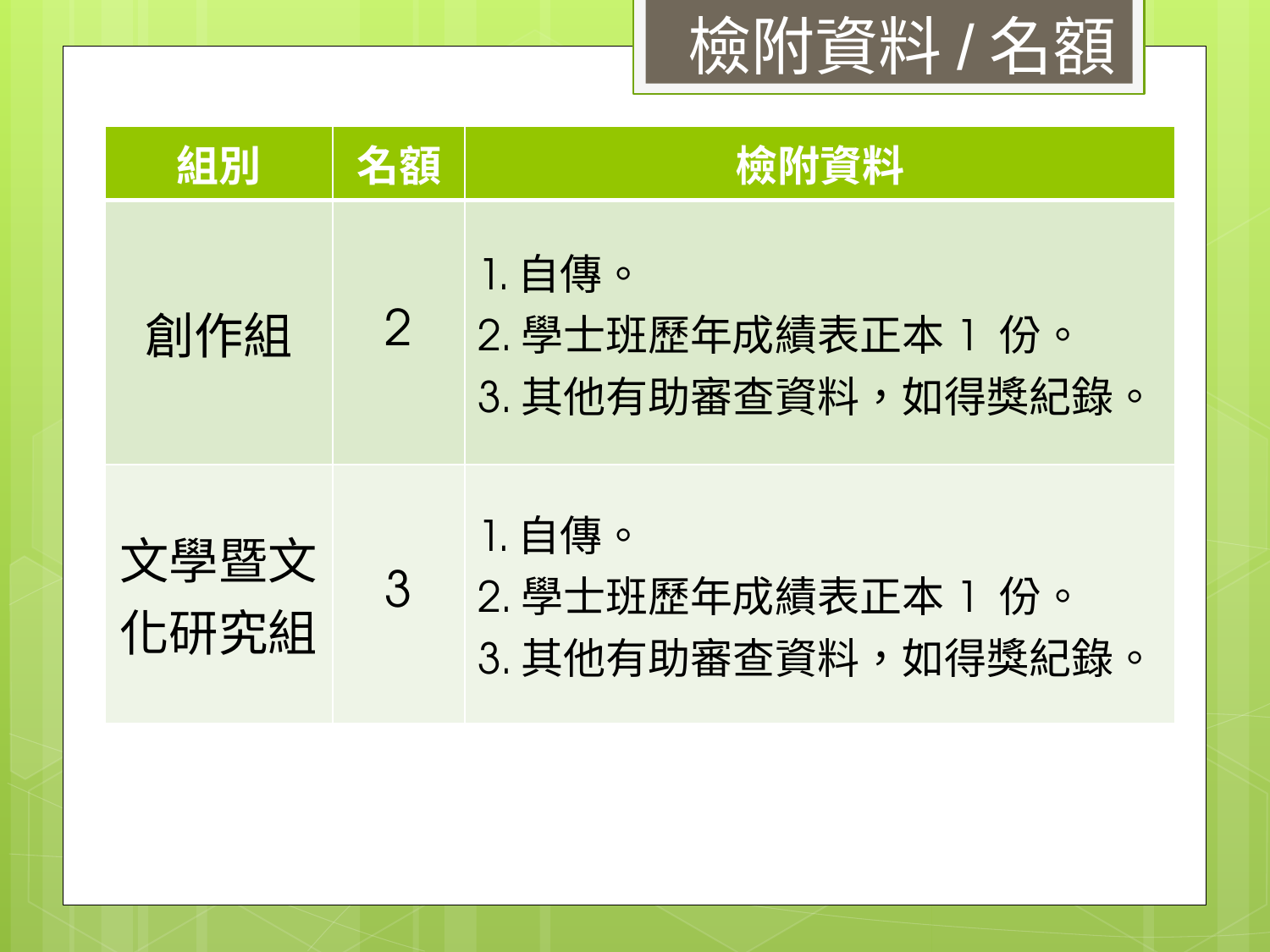

檢附資料/名額
| 組別 | 名額 | 檢附資料 |
| --- | --- | --- |
| 創作組 | 2 | 1.自傳。 2.學士班歷年成績表正本1 份。 3.其他有助審查資料，如得獎紀錄。 |
| 文學暨文化研究組 | 3 | 1.自傳。 2.學士班歷年成績表正本1 份。 3.其他有助審查資料，如得獎紀錄。 |